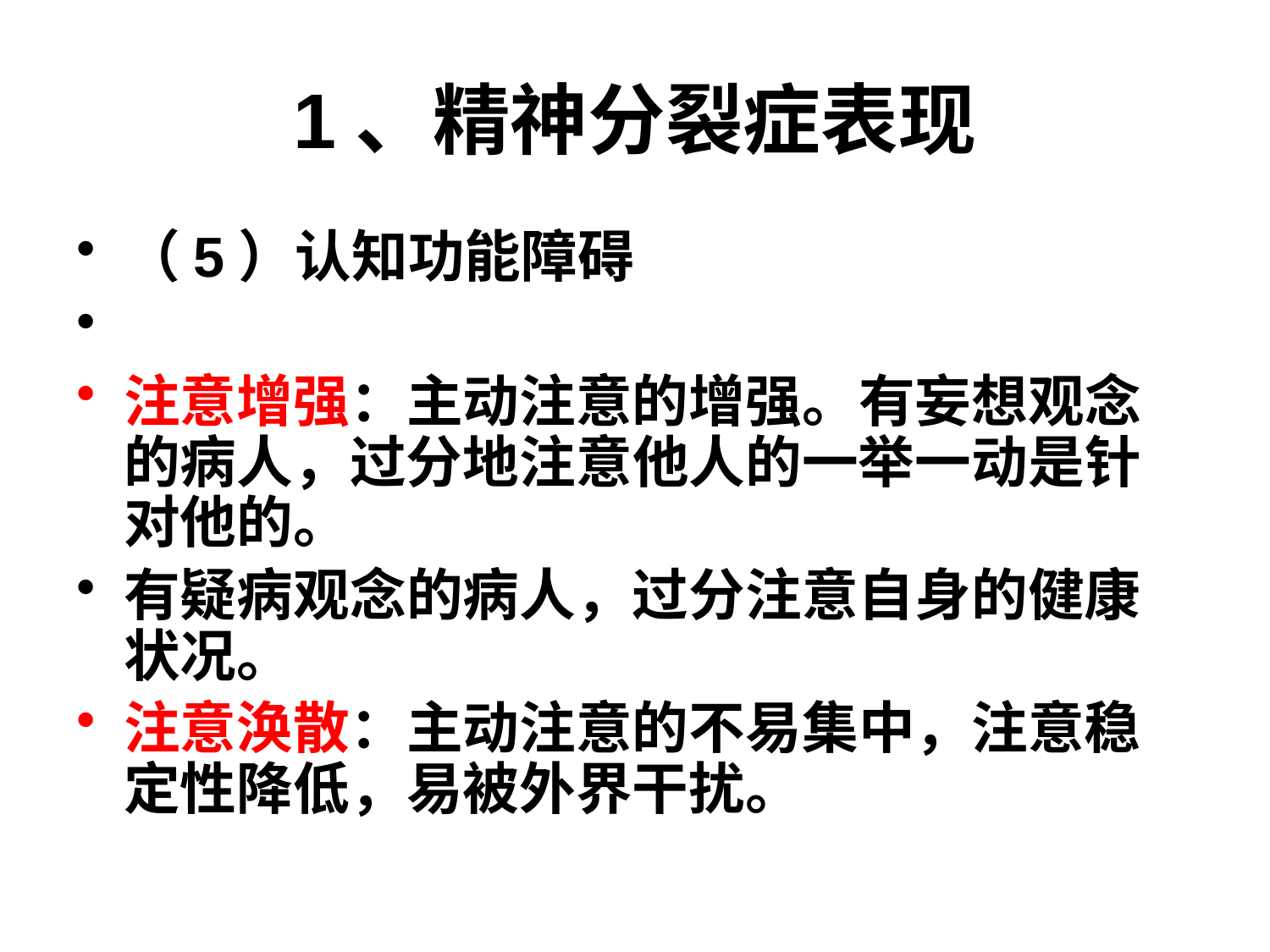

# 1、精神分裂症表现
（5）认知功能障碍

注意增强：主动注意的增强。有妄想观念的病人，过分地注意他人的一举一动是针对他的。
有疑病观念的病人，过分注意自身的健康状况。
注意涣散：主动注意的不易集中，注意稳定性降低，易被外界干扰。